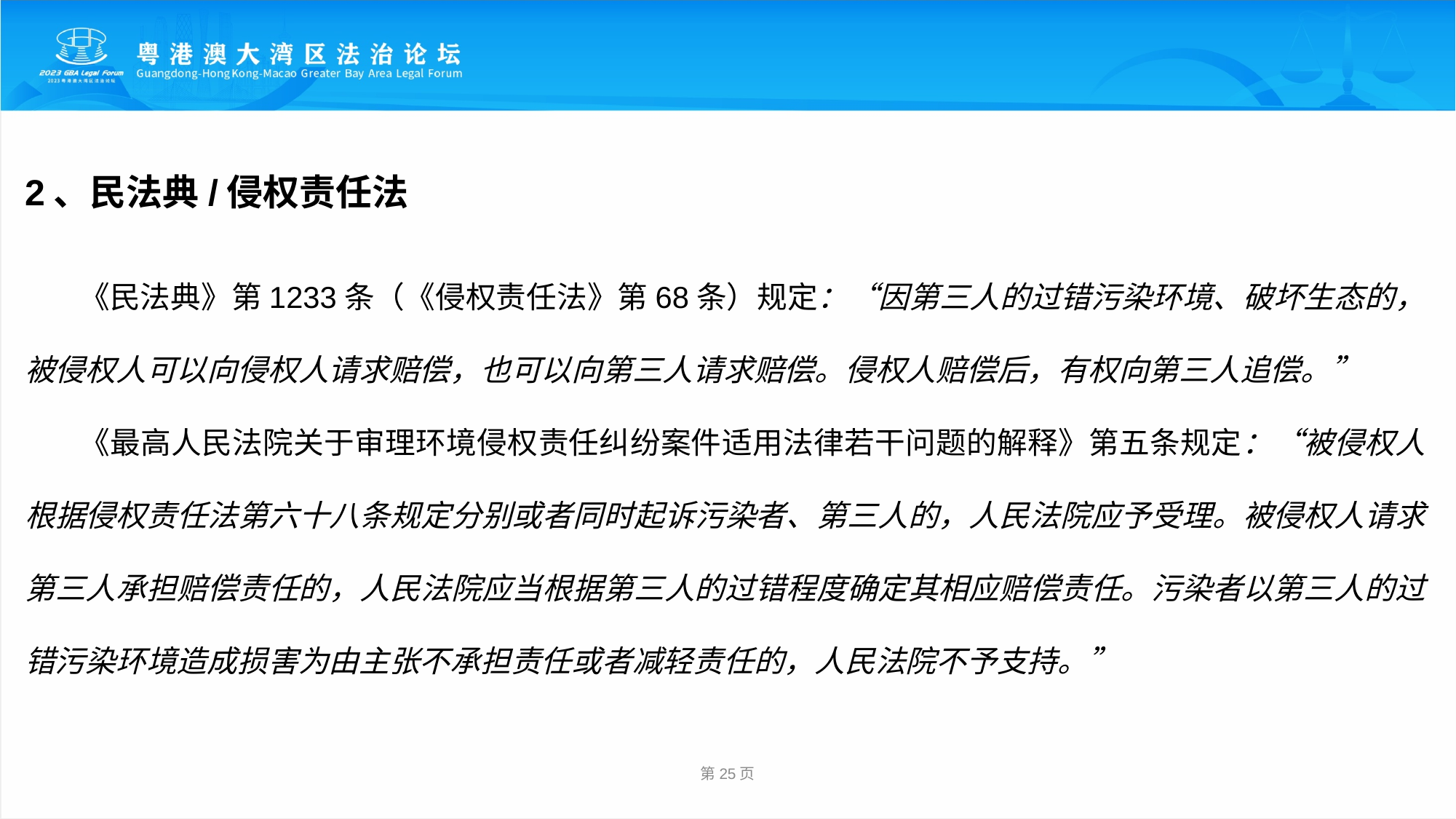

2、民法典/侵权责任法

《民法典》第1233条（《侵权责任法》第68条）规定：“因第三人的过错污染环境、破坏生态的，被侵权人可以向侵权人请求赔偿，也可以向第三人请求赔偿。侵权人赔偿后，有权向第三人追偿。”
《最高人民法院关于审理环境侵权责任纠纷案件适用法律若干问题的解释》第五条规定：“被侵权人根据侵权责任法第六十八条规定分别或者同时起诉污染者、第三人的，人民法院应予受理。被侵权人请求第三人承担赔偿责任的，人民法院应当根据第三人的过错程度确定其相应赔偿责任。污染者以第三人的过错污染环境造成损害为由主张不承担责任或者减轻责任的，人民法院不予支持。”

第25页